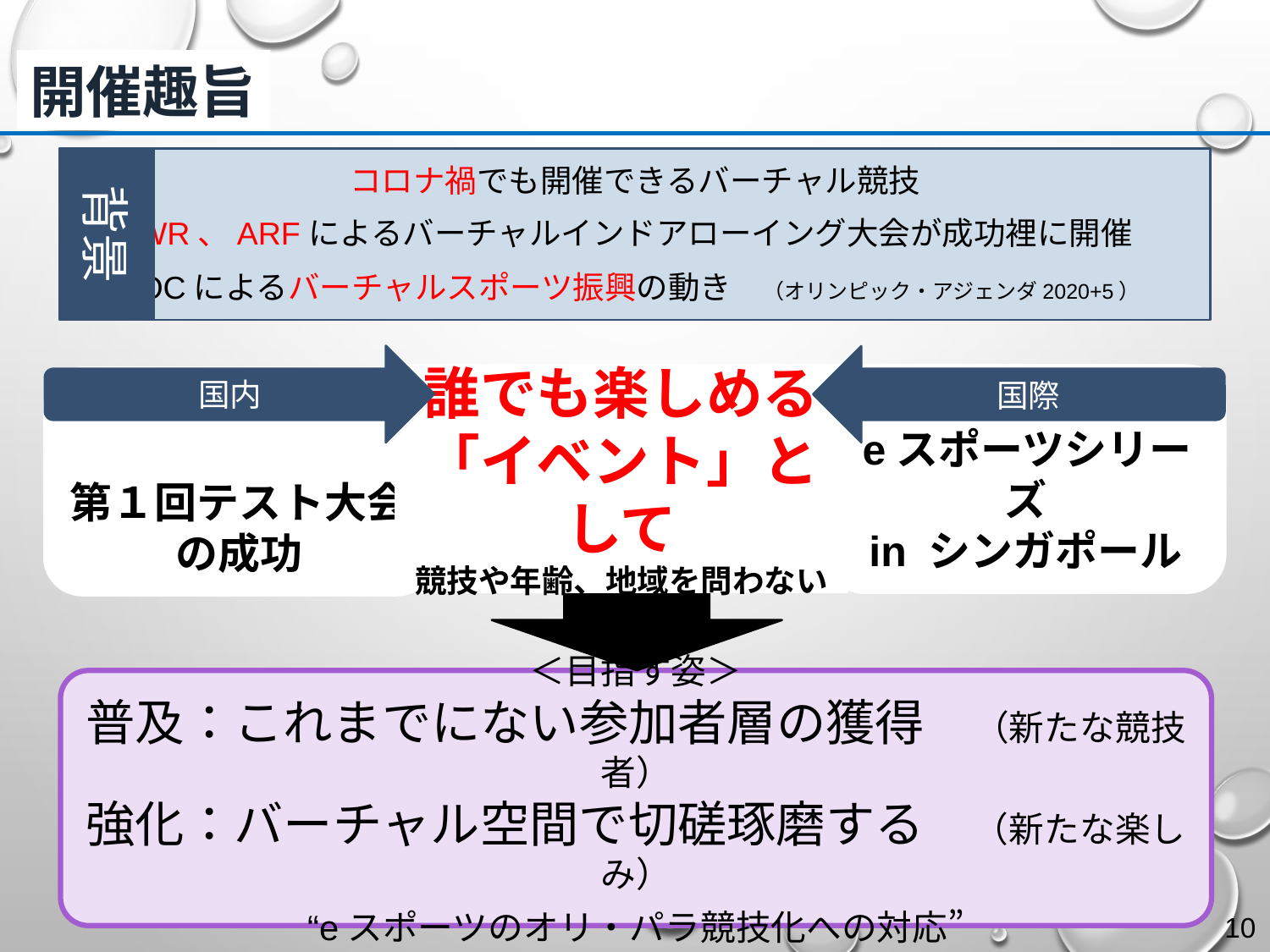

開催趣旨

コロナ禍でも開催できるバーチャル競技
WR、ARFによるバーチャルインドアローイング大会が成功裡に開催
IOCによるバーチャルスポーツ振興の動き　（オリンピック・アジェンダ2020+5）
背景
国内
国際
誰でも楽しめる
「イベント」として
競技や年齢、地域を問わない
オリンピック
eスポーツシリーズ
in シンガポール
第１回テスト大会
の成功
国内
国際

＜目指す姿＞
普及：これまでにない参加者層の獲得　（新たな競技者）
強化：バーチャル空間で切磋琢磨する　（新たな楽しみ）
“eスポーツのオリ・パラ競技化への対応”
10